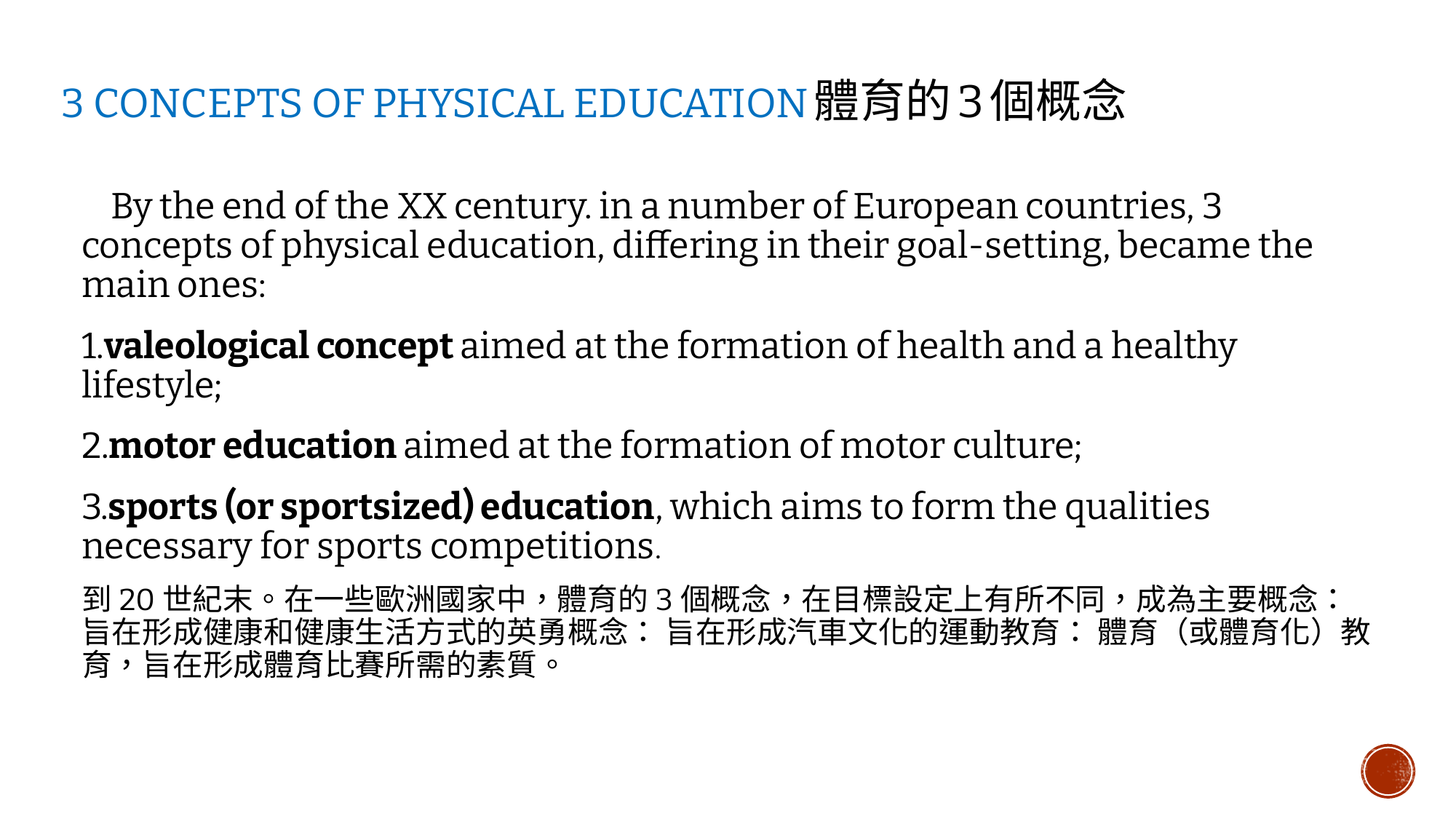

# 3 concepts of physical education體育的3個概念
    By the end of the XX century. in a number of European countries, 3 concepts of physical education, differing in their goal-setting, became the main ones:
1.valeological concept aimed at the formation of health and a healthy lifestyle;
2.motor education aimed at the formation of motor culture;
3.sports (or sportsized) education, which aims to form the qualities necessary for sports competitions.
到20世紀末。在一些歐洲國家中，體育的3個概念，在目標設定上有所不同，成為主要概念： 旨在形成健康和健康生活方式的英勇概念： 旨在形成汽車文化的運動教育： 體育（或體育化）教育，旨在形成體育比賽所需的素質。